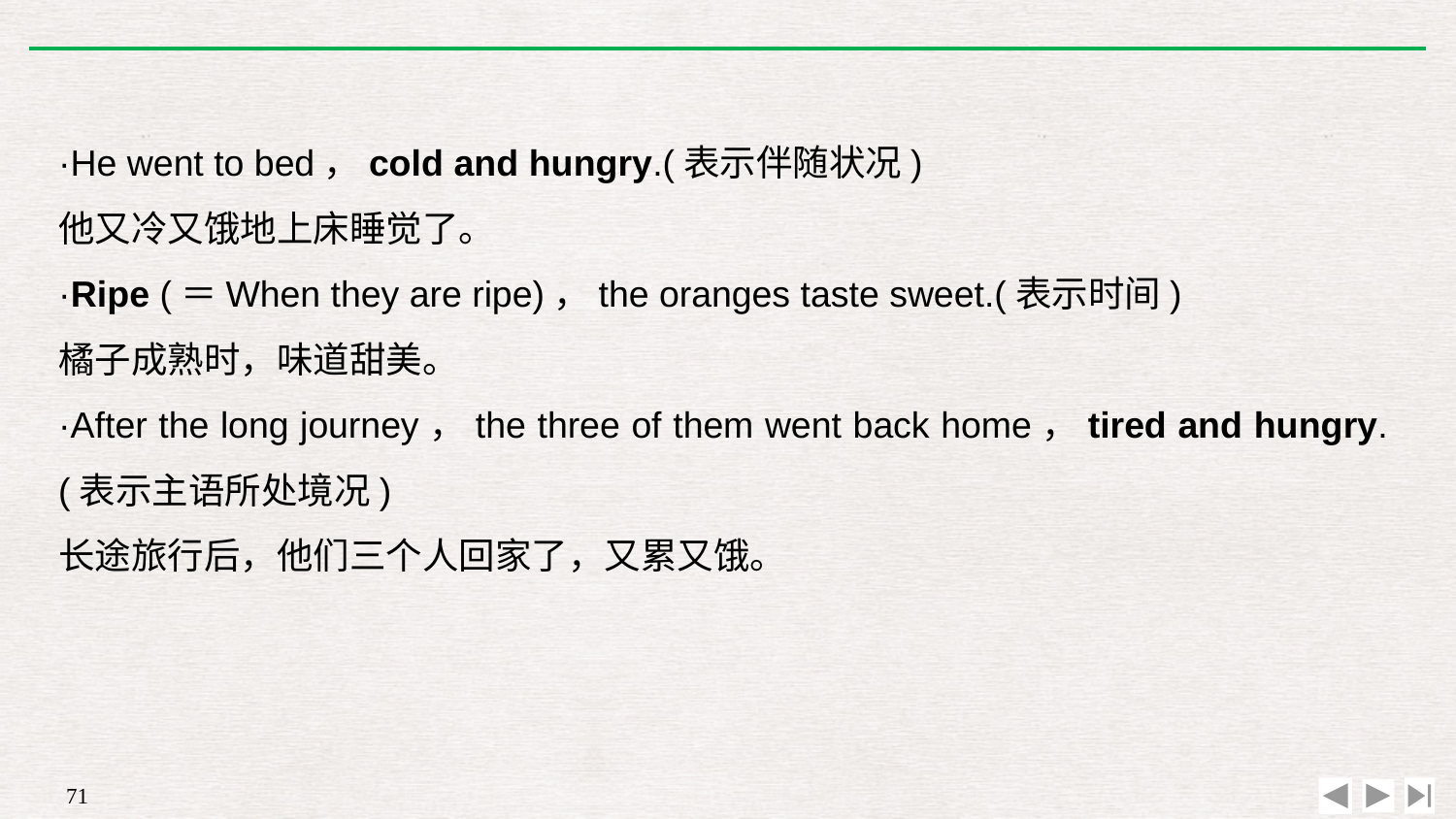

·He went to bed，cold and hungry.(表示伴随状况)
他又冷又饿地上床睡觉了。
·Ripe (＝When they are ripe)，the oranges taste sweet.(表示时间)
橘子成熟时，味道甜美。
·After the long journey，the three of them went back home，tired and hungry.(表示主语所处境况)
长途旅行后，他们三个人回家了，又累又饿。